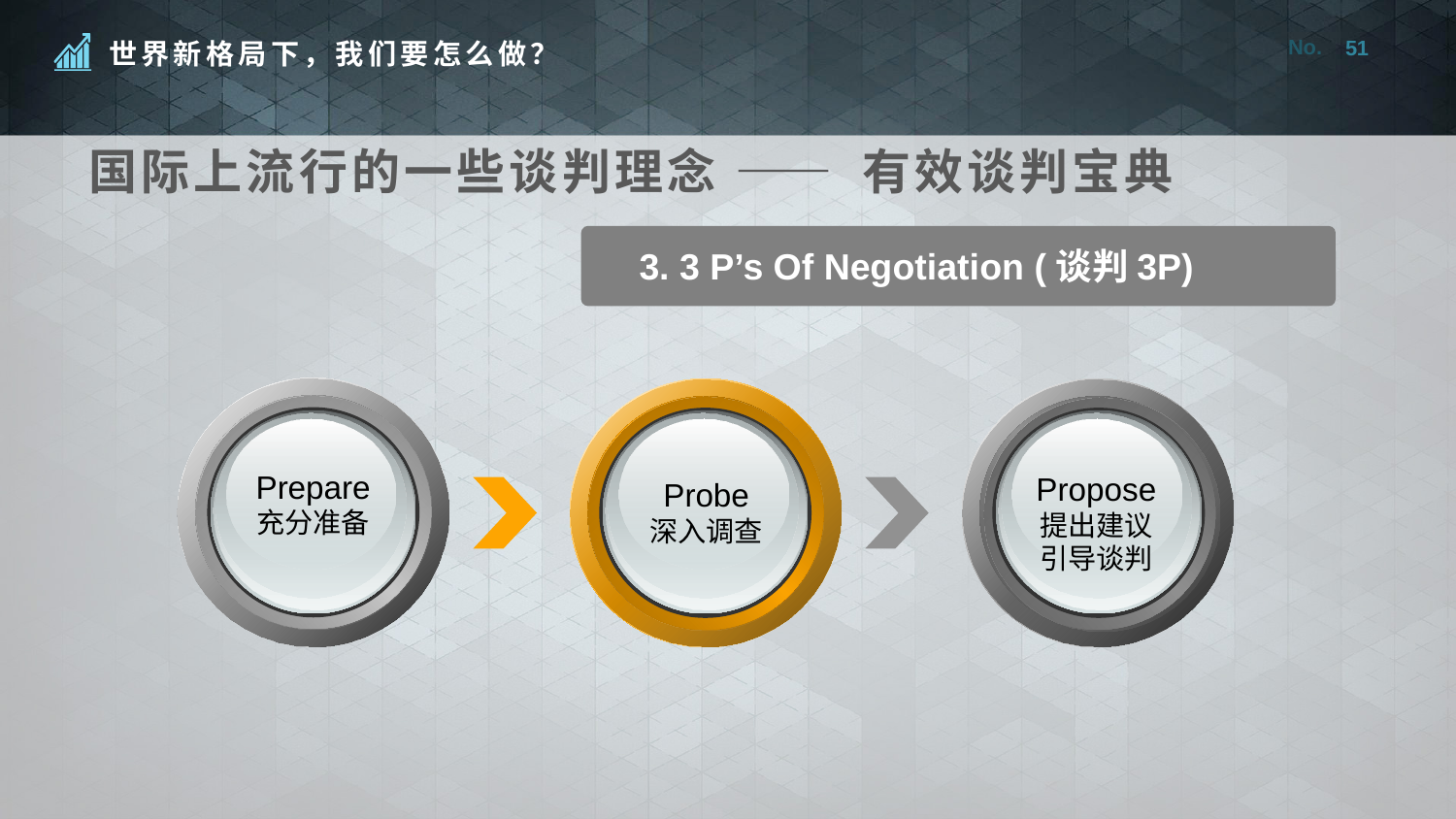

51
国际上流行的一些谈判理念 ——  有效谈判宝典

3. 3 P’s Of Negotiation (谈判3P)

Prepare
充分准备
Propose
提出建议
引导谈判

Probe
深入调查